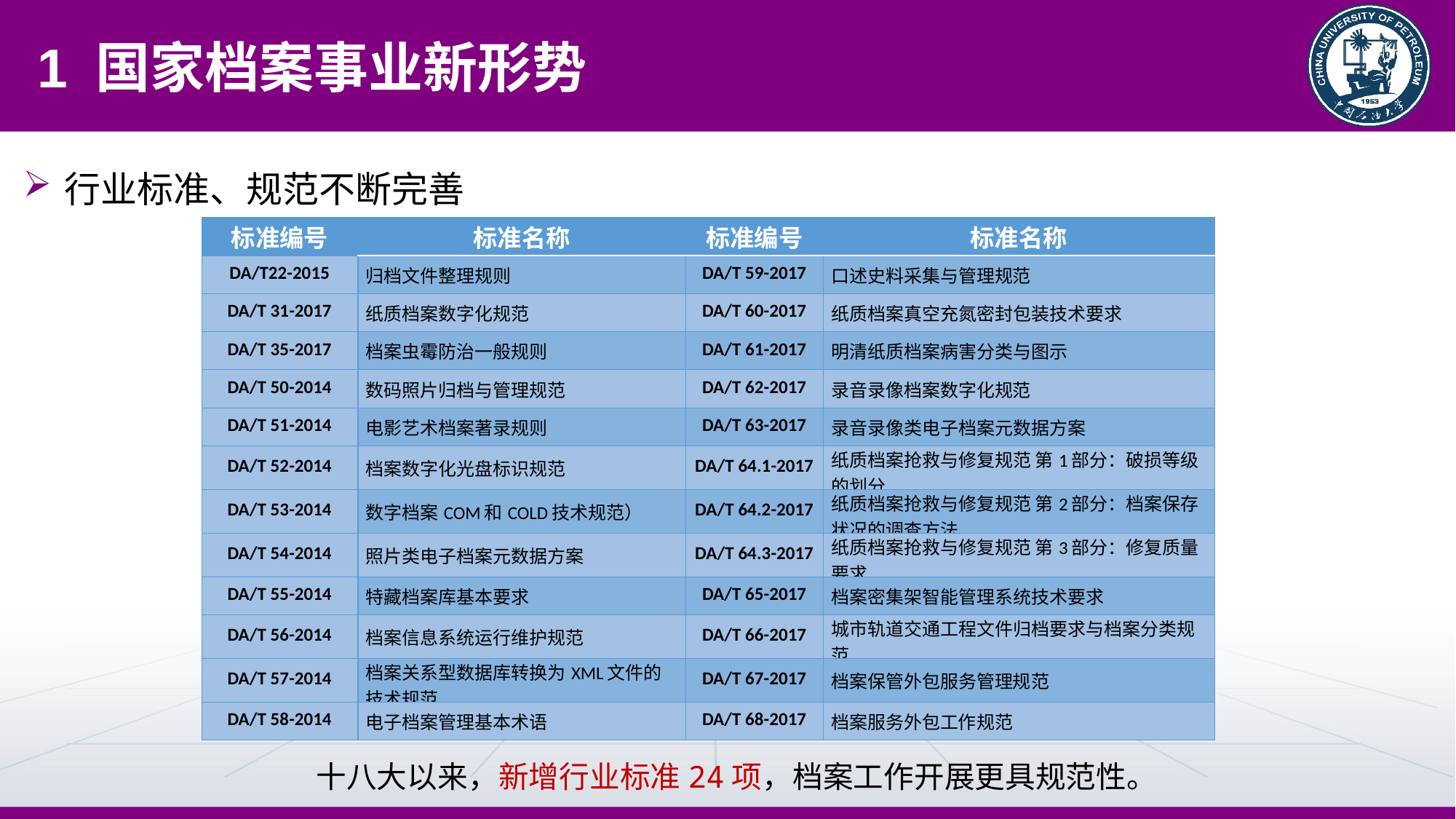

1 国家档案事业新形势
行业标准、规范不断完善
| 标准编号 | 标准名称 | 标准编号 | 标准名称 |
| --- | --- | --- | --- |
| DA/T22-2015 | 归档文件整理规则 | DA/T 59-2017 | 口述史料采集与管理规范 |
| DA/T 31-2017 | 纸质档案数字化规范 | DA/T 60-2017 | 纸质档案真空充氮密封包装技术要求 |
| DA/T 35-2017 | 档案虫霉防治一般规则 | DA/T 61-2017 | 明清纸质档案病害分类与图示 |
| DA/T 50-2014 | 数码照片归档与管理规范 | DA/T 62-2017 | 录音录像档案数字化规范 |
| DA/T 51-2014 | 电影艺术档案著录规则 | DA/T 63-2017 | 录音录像类电子档案元数据方案 |
| DA/T 52-2014 | 档案数字化光盘标识规范 | DA/T 64.1-2017 | 纸质档案抢救与修复规范 第1部分：破损等级的划分 |
| DA/T 53-2014 | 数字档案COM和COLD技术规范） | DA/T 64.2-2017 | 纸质档案抢救与修复规范 第2部分：档案保存状况的调查方法 |
| DA/T 54-2014 | 照片类电子档案元数据方案 | DA/T 64.3-2017 | 纸质档案抢救与修复规范 第3部分：修复质量要求 |
| DA/T 55-2014 | 特藏档案库基本要求 | DA/T 65-2017 | 档案密集架智能管理系统技术要求 |
| DA/T 56-2014 | 档案信息系统运行维护规范 | DA/T 66-2017 | 城市轨道交通工程文件归档要求与档案分类规范 |
| DA/T 57-2014 | 档案关系型数据库转换为XML文件的技术规范 | DA/T 67-2017 | 档案保管外包服务管理规范 |
| DA/T 58-2014 | 电子档案管理基本术语 | DA/T 68-2017 | 档案服务外包工作规范 |
十八大以来，新增行业标准24项，档案工作开展更具规范性。